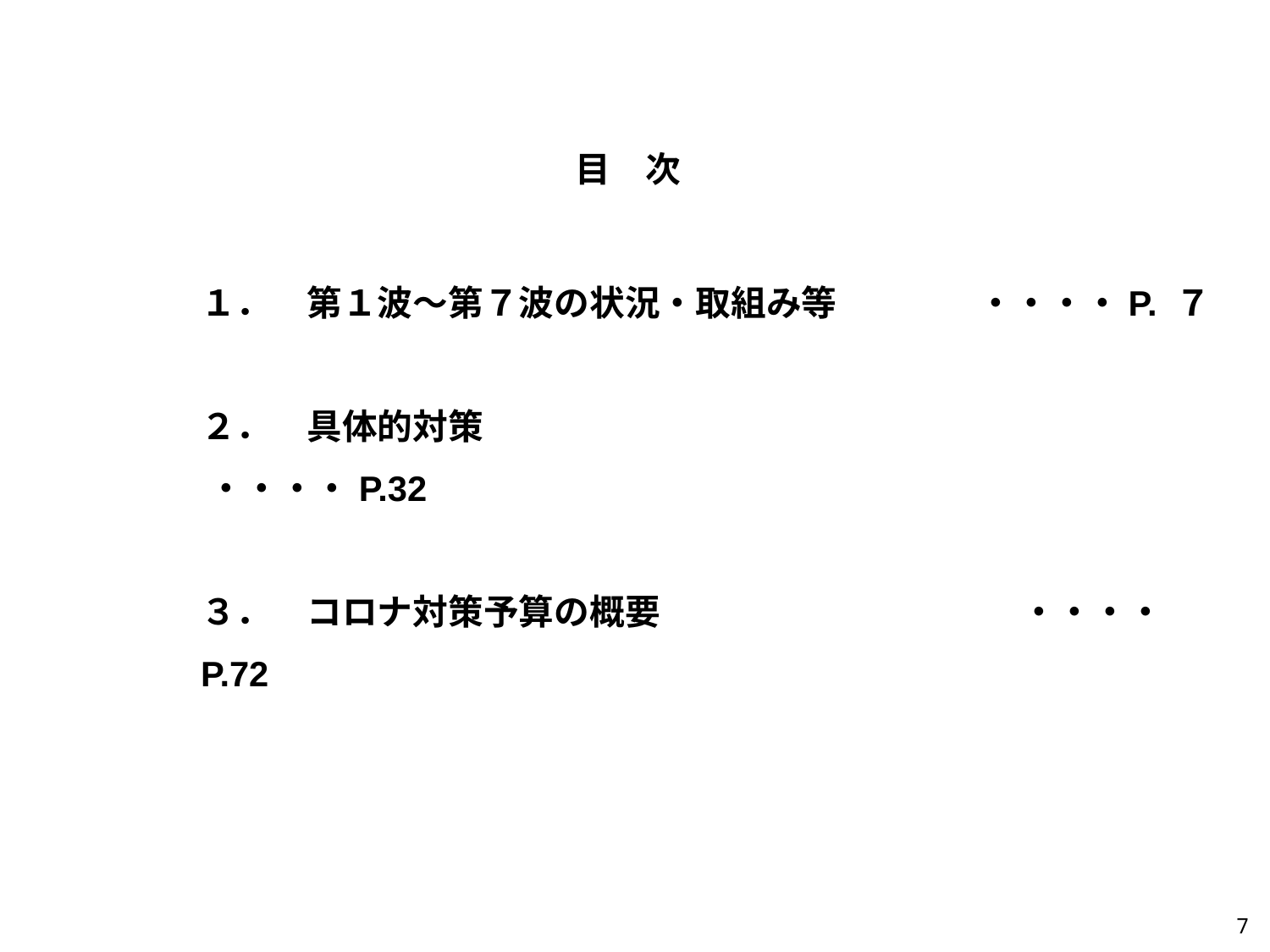

目　次
１．　第１波～第７波の状況・取組み等　　　　・・・・P. ７

２．　具体的対策　　　　　　　　　　　　　　　　　 ・・・・P.32

３．　コロナ対策予算の概要　　　　　　　　　　 ・・・・P.72

7